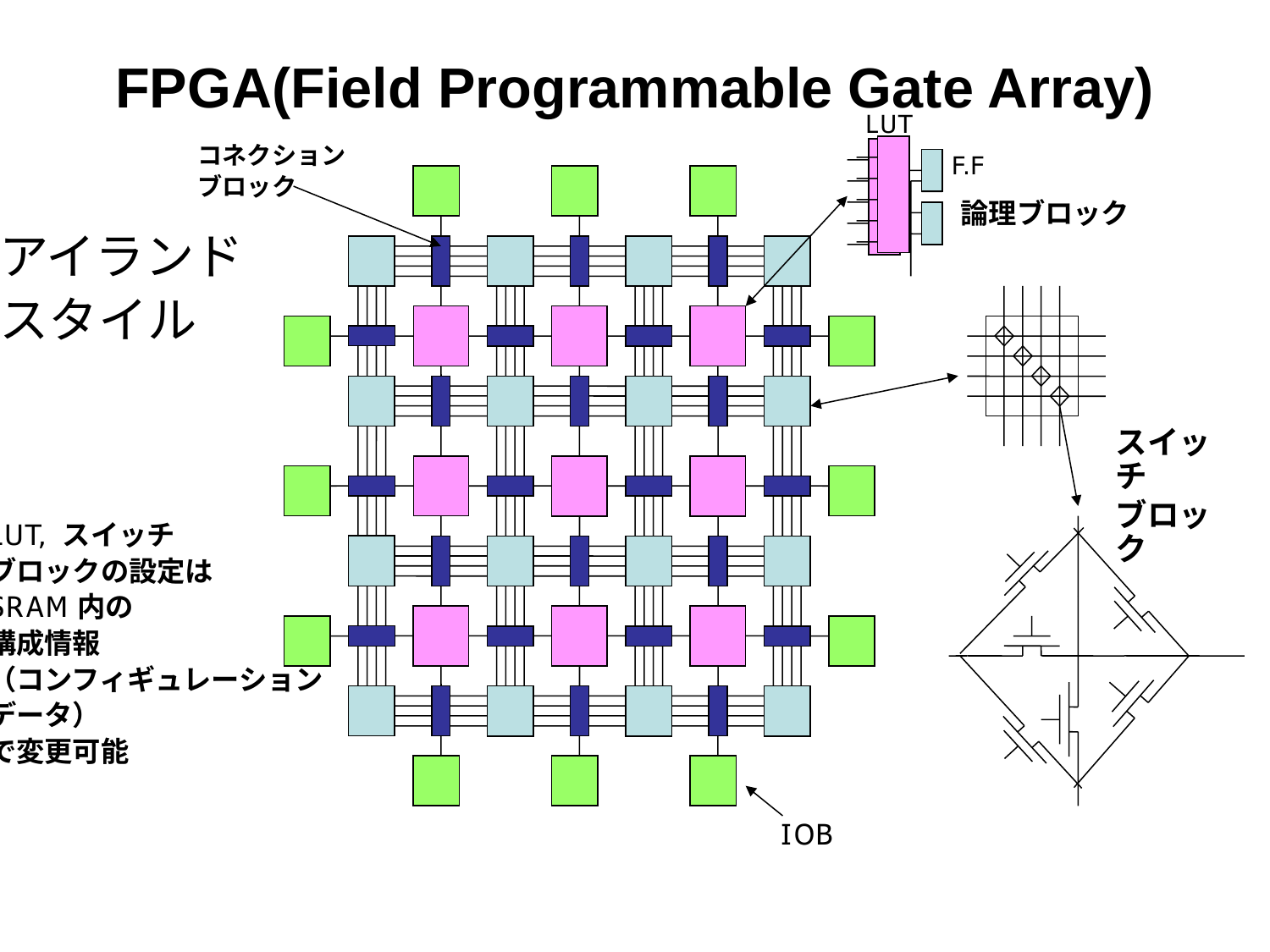

# FPGA(Field Programmable Gate Array)
LUT

コネクション
ブロック

F.F

論理ブロック

アイランド
スタイル

スイッチ
ブロック

LUT, スイッチ
ブロックの設定は
SRAM内の
構成情報
（コンフィギュレーション
データ）
で変更可能

IOB